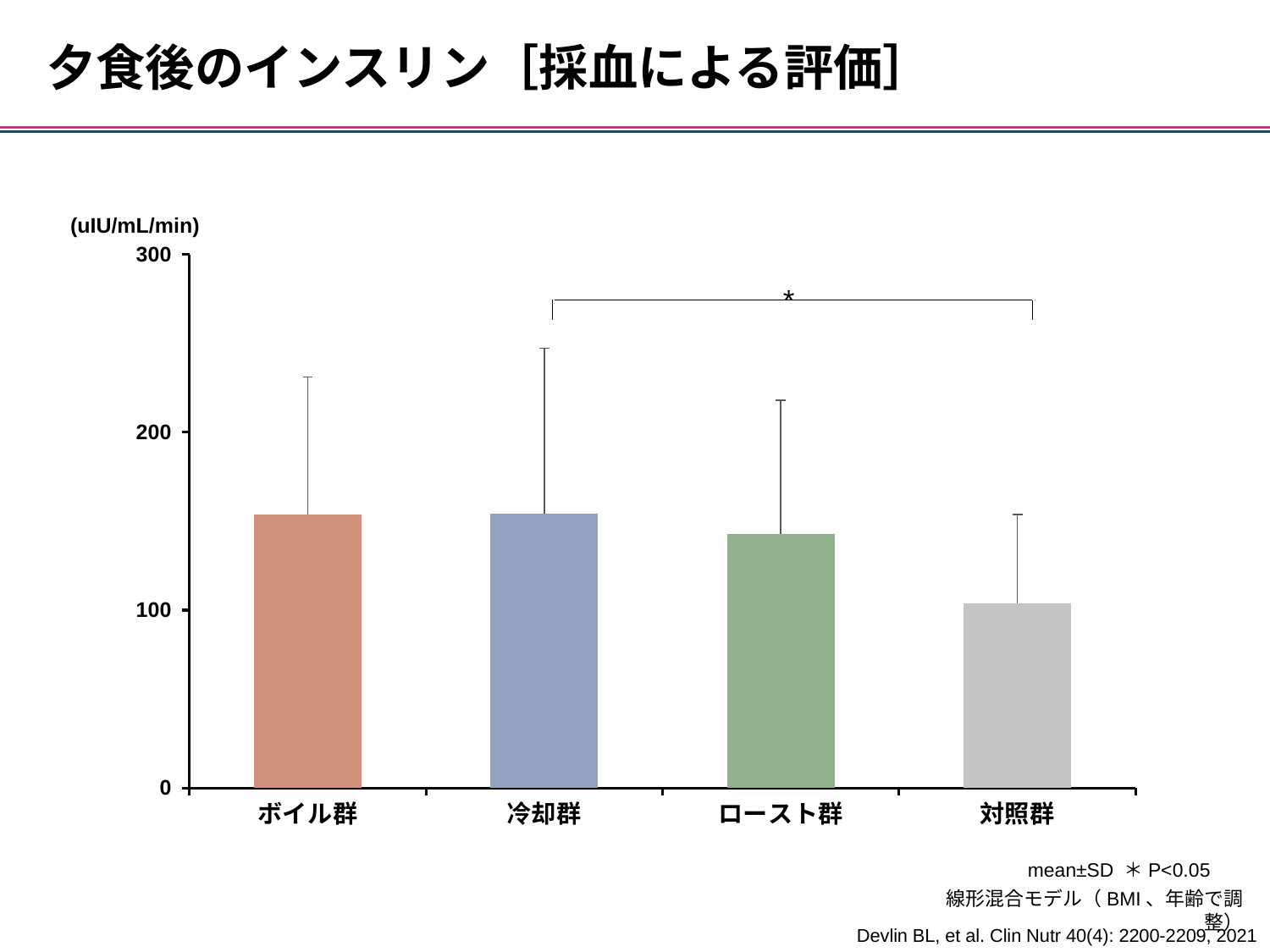

夕食後のインスリン［採血による評価］
(uIU/mL/min)

### Chart

| Category | 数値 |
|---|---|
| ボイル群 | 154.0 |
| 冷却群 | 154.2 |
| ロースト群 | 143.0 |
| 対照群 | 103.88 |
*
mean±SD ＊P<0.05
線形混合モデル（BMI、年齢で調整）
Devlin BL, et al. Clin Nutr 40(4): 2200-2209, 2021